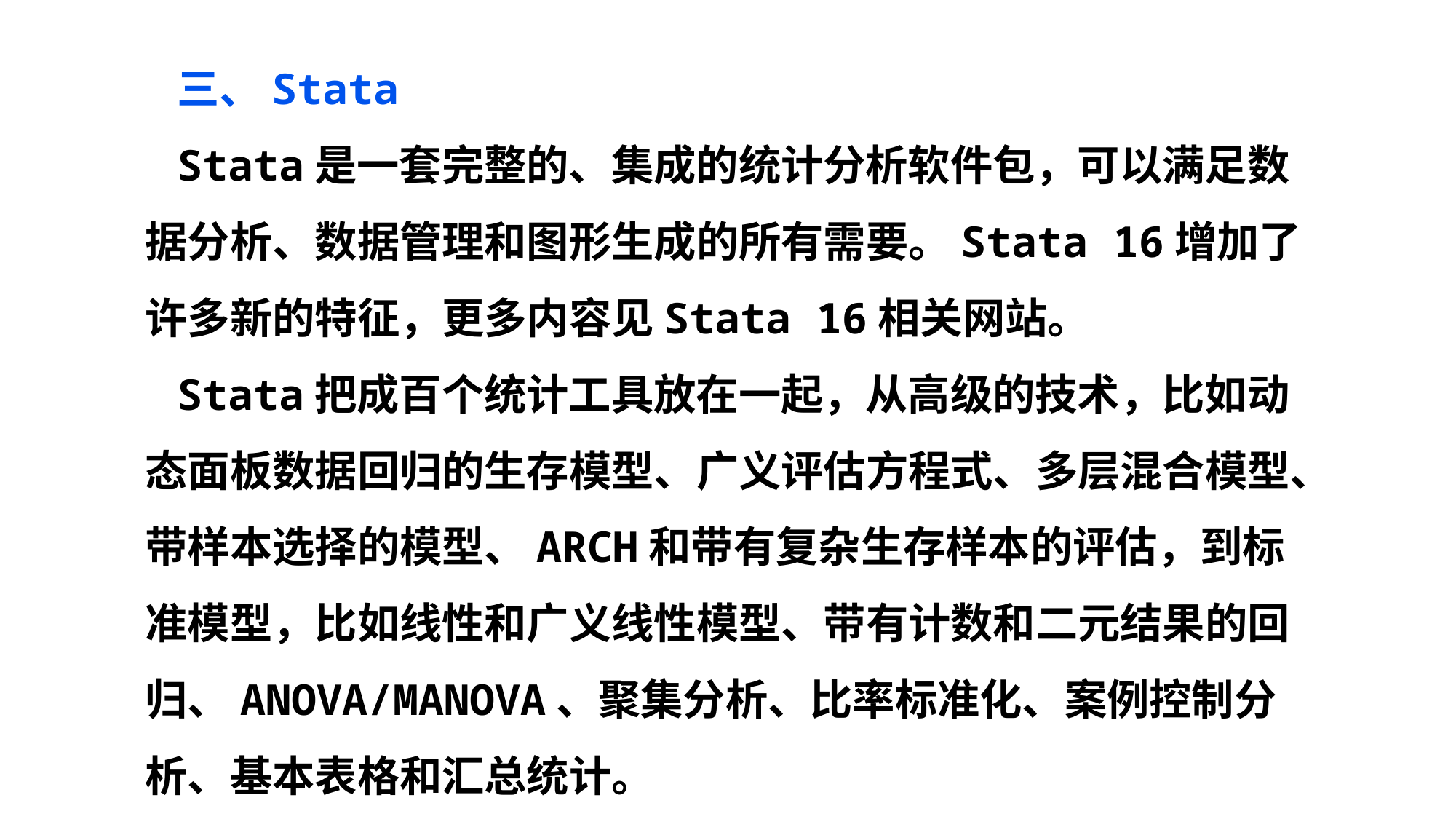

三、Stata
Stata是一套完整的、集成的统计分析软件包，可以满足数据分析、数据管理和图形生成的所有需要。Stata 16增加了许多新的特征，更多内容见Stata 16相关网站。
Stata把成百个统计工具放在一起，从高级的技术，比如动态面板数据回归的生存模型、广义评估方程式、多层混合模型、带样本选择的模型、ARCH和带有复杂生存样本的评估，到标准模型，比如线性和广义线性模型、带有计数和二元结果的回归、ANOVA/MANOVA、聚集分析、比率标准化、案例控制分析、基本表格和汇总统计。